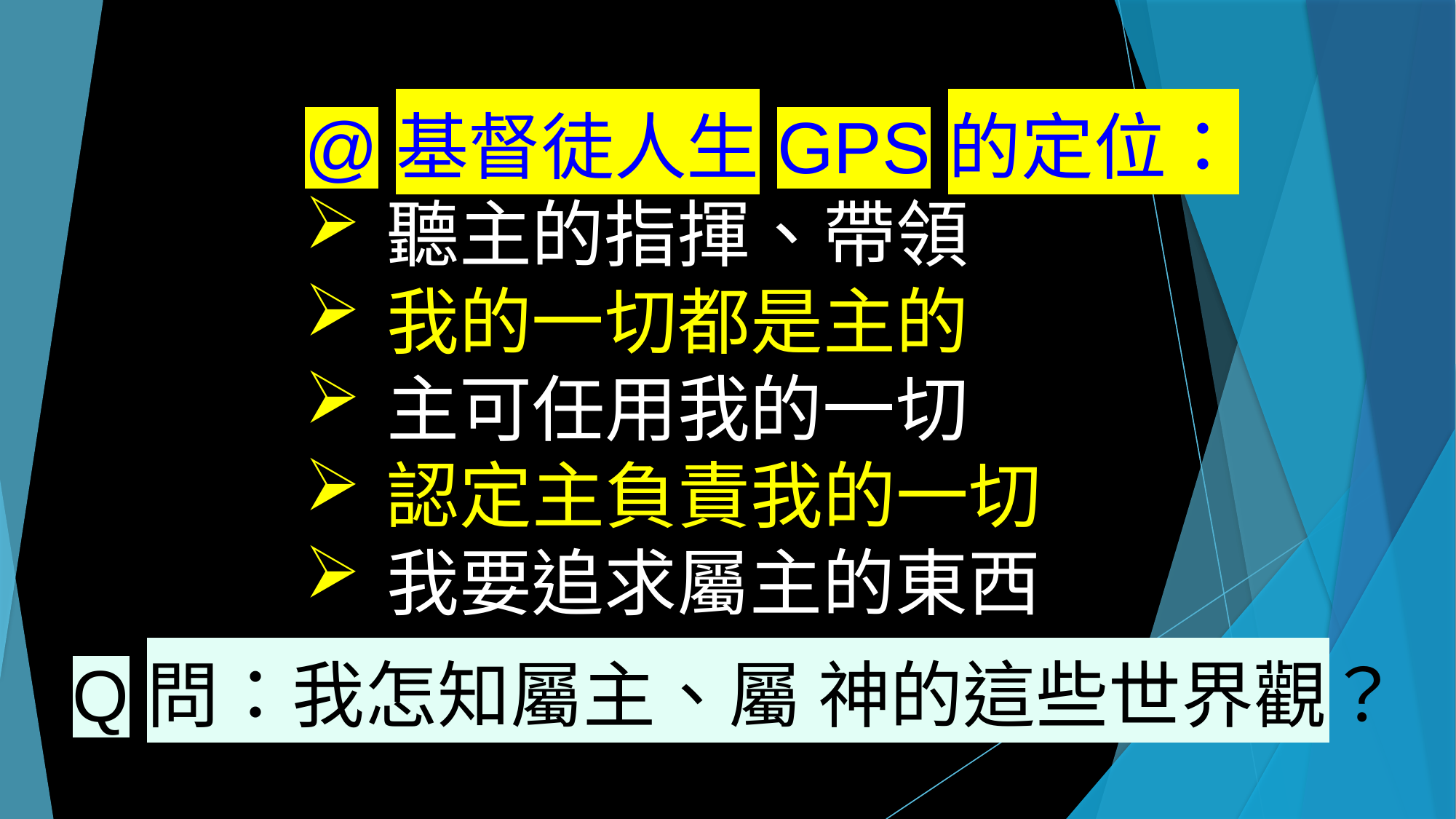

@基督徒人生GPS的定位：
聽主的指揮、帶領
我的一切都是主的
主可任用我的一切
認定主負責我的一切
我要追求屬主的東西
Q問：我怎知屬主、屬 神的這些世界觀？